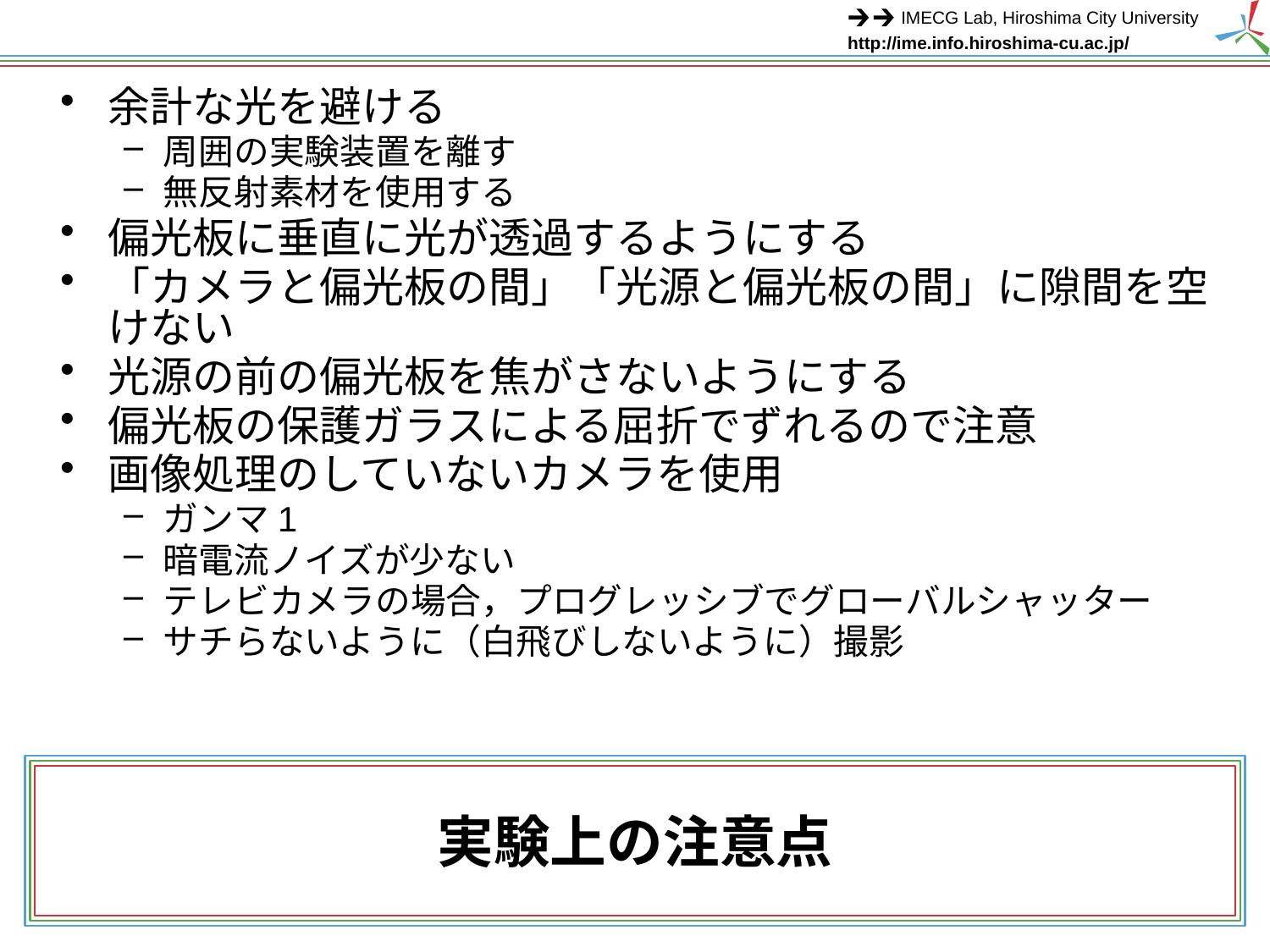

余計な光を避ける
周囲の実験装置を離す
無反射素材を使用する
偏光板に垂直に光が透過するようにする
「カメラと偏光板の間」「光源と偏光板の間」に隙間を空けない
光源の前の偏光板を焦がさないようにする
偏光板の保護ガラスによる屈折でずれるので注意
画像処理のしていないカメラを使用
ガンマ1
暗電流ノイズが少ない
テレビカメラの場合，プログレッシブでグローバルシャッター
サチらないように（白飛びしないように）撮影
# 実験上の注意点